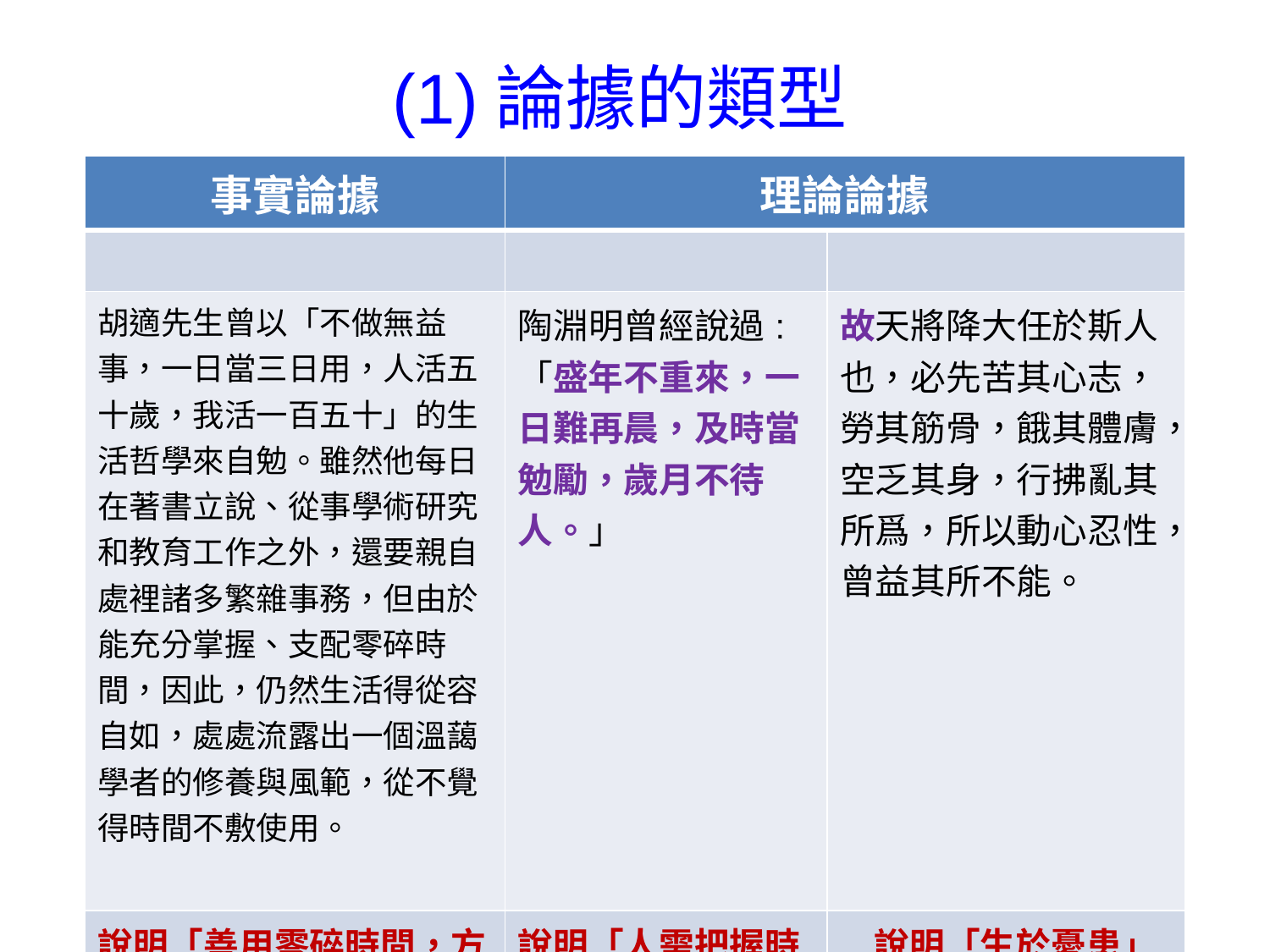

(1)論據的類型
| 事實論據 | 理論論據 |  |
| --- | --- | --- |
|  |  |  |
| 胡適先生曾以「不做無益事，一日當三日用，人活五十歲，我活一百五十」的生活哲學來自勉。雖然他每日在著書立說、從事學術研究和教育工作之外，還要親自處裡諸多繁雜事務，但由於能充分掌握、支配零碎時間，因此，仍然生活得從容自如，處處流露出一個溫藹學者的修養與風範，從不覺得時間不敷使用。 | 陶淵明曾經說過:「盛年不重來，一日難再晨，及時當勉勵，歲月不待人。」 | 故天將降大任於斯人也，必先苦其心志，勞其筋骨，餓其體膚，空乏其身，行拂亂其所爲，所以動心忍性，曾益其所不能。 |
| 說明「善用零碎時間，方有成就」 | 說明「人需把握時間 」 | 說明「生於憂患」 的理由 |